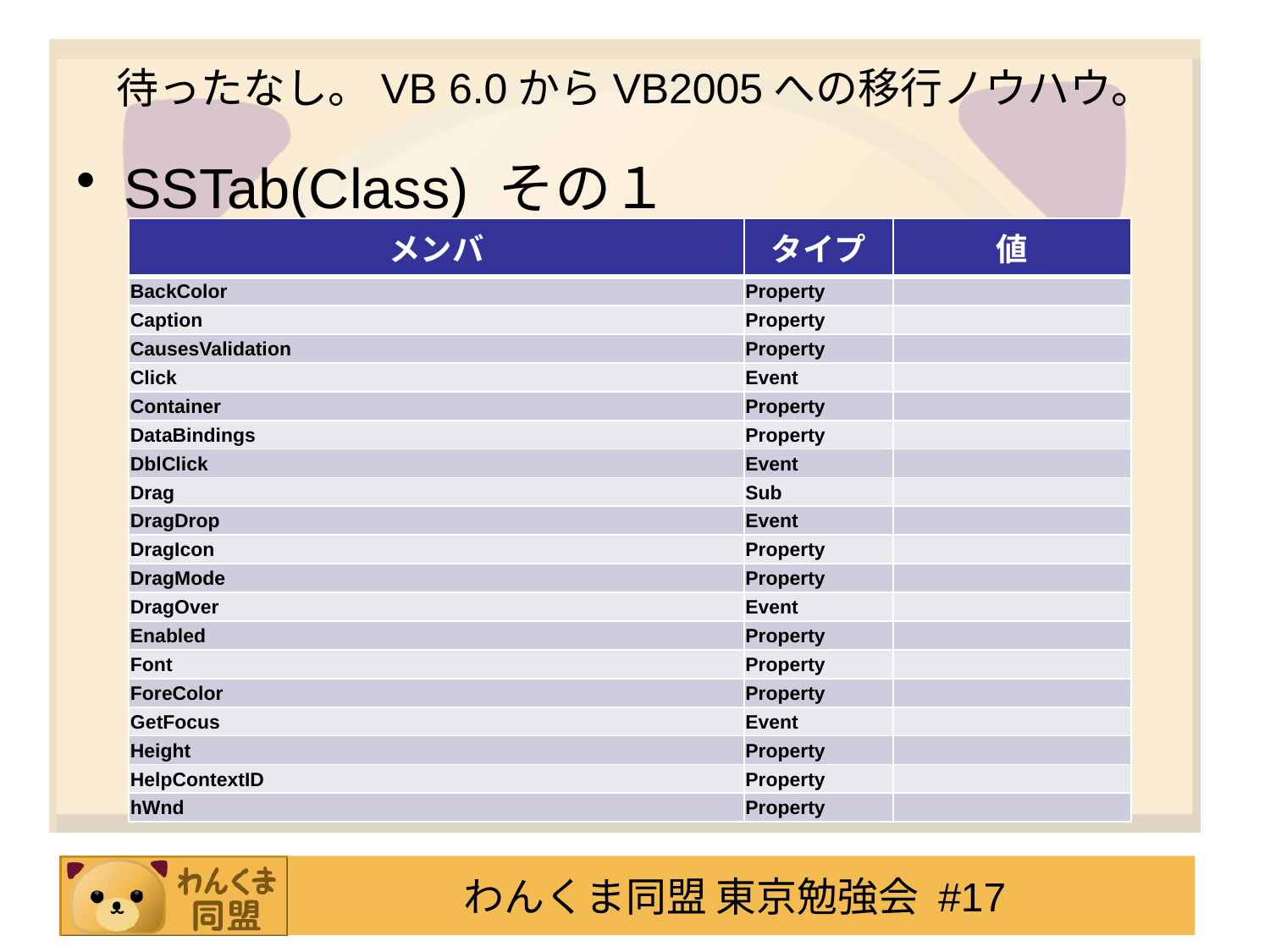

# 待ったなし。VB 6.0からVB2005への移行ノウハウ。
SSTab(Class) その１

| メンバ | タイプ | 値 |
| --- | --- | --- |
| BackColor | Property |  |
| Caption | Property |  |
| CausesValidation | Property |  |
| Click | Event |  |
| Container | Property |  |
| DataBindings | Property |  |
| DblClick | Event |  |
| Drag | Sub |  |
| DragDrop | Event |  |
| DragIcon | Property |  |
| DragMode | Property |  |
| DragOver | Event |  |
| Enabled | Property |  |
| Font | Property |  |
| ForeColor | Property |  |
| GetFocus | Event |  |
| Height | Property |  |
| HelpContextID | Property |  |
| hWnd | Property |  |